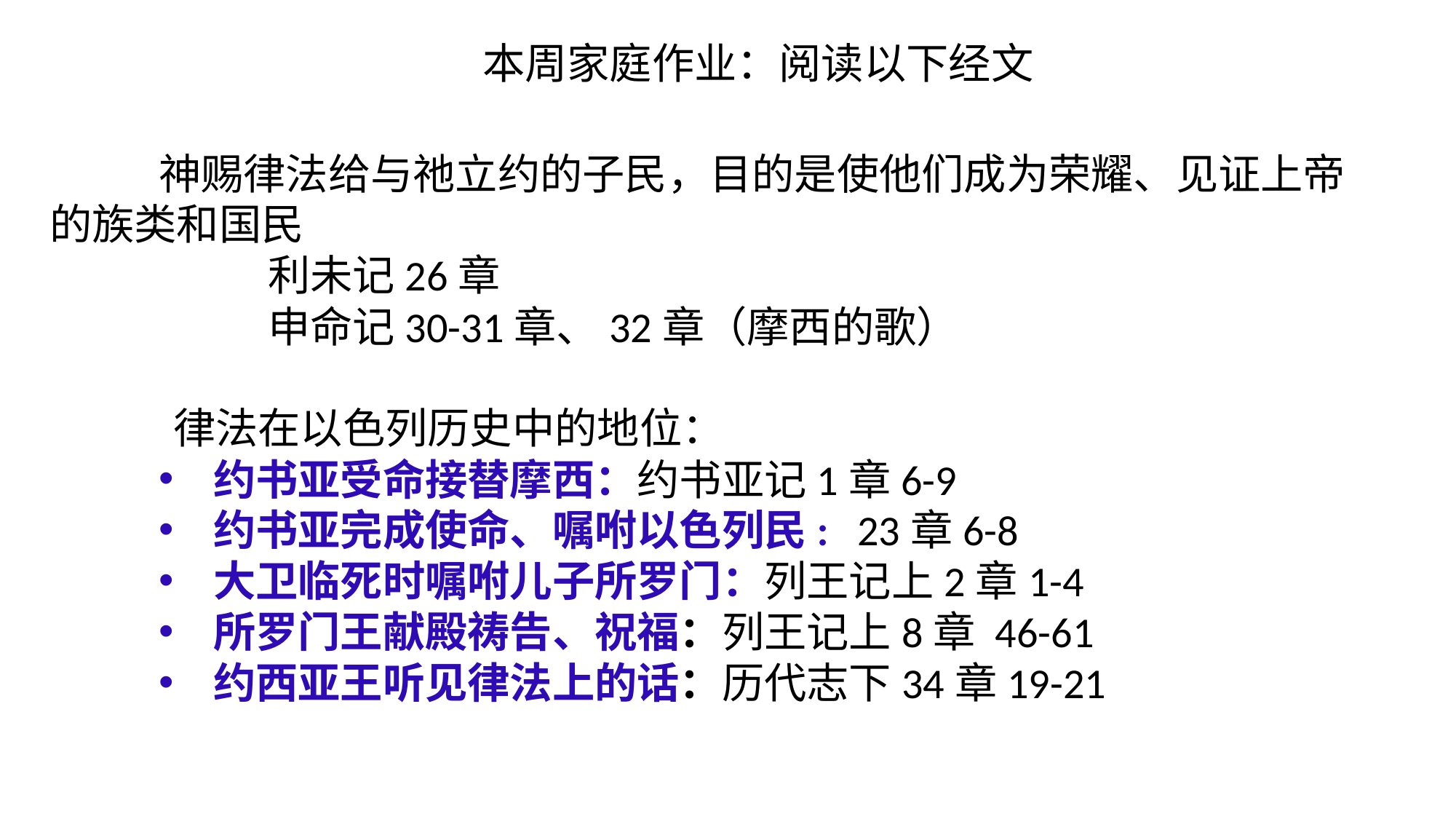

本周家庭作业：阅读以下经文

	神赐律法给与祂立约的子民，目的是使他们成为荣耀、见证上帝的族类和国民
	利未记26章
	申命记30-31章、32章（摩西的歌）

            律法在以色列历史中的地位：
约书亚受命接替摩西：约书亚记1章6-9
约书亚完成使命、嘱咐以色列民:   23章6-8
大卫临死时嘱咐儿子所罗门：列王记上2章1-4
所罗门王献殿祷告、祝福：列王记上8章 46-61
约西亚王听见律法上的话：历代志下34章19-21